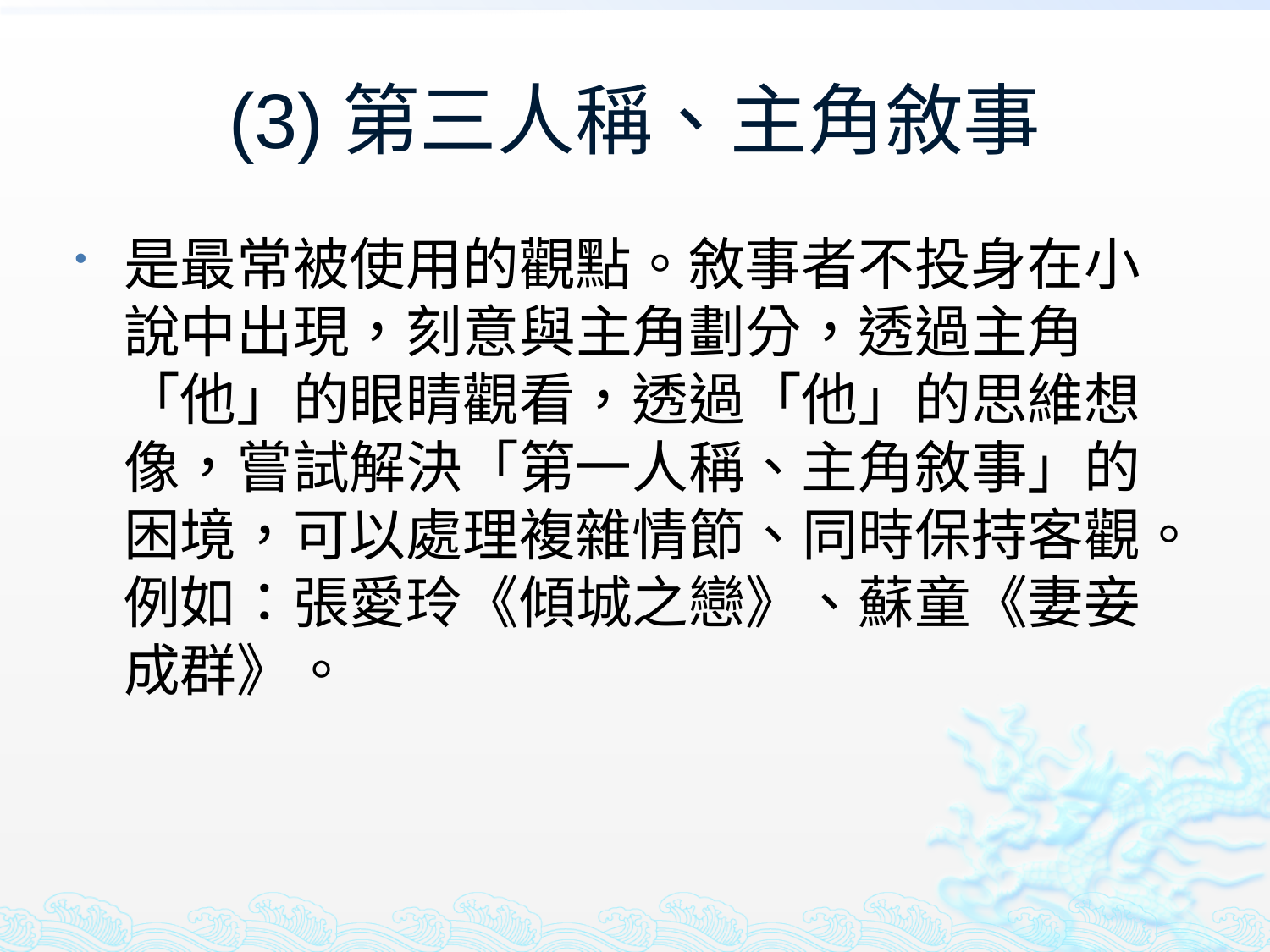

# (3)第三人稱、主角敘事
是最常被使用的觀點。敘事者不投身在小說中出現，刻意與主角劃分，透過主角「他」的眼睛觀看，透過「他」的思維想像，嘗試解決「第一人稱、主角敘事」的困境，可以處理複雜情節、同時保持客觀。例如：張愛玲《傾城之戀》、蘇童《妻妾成群》。